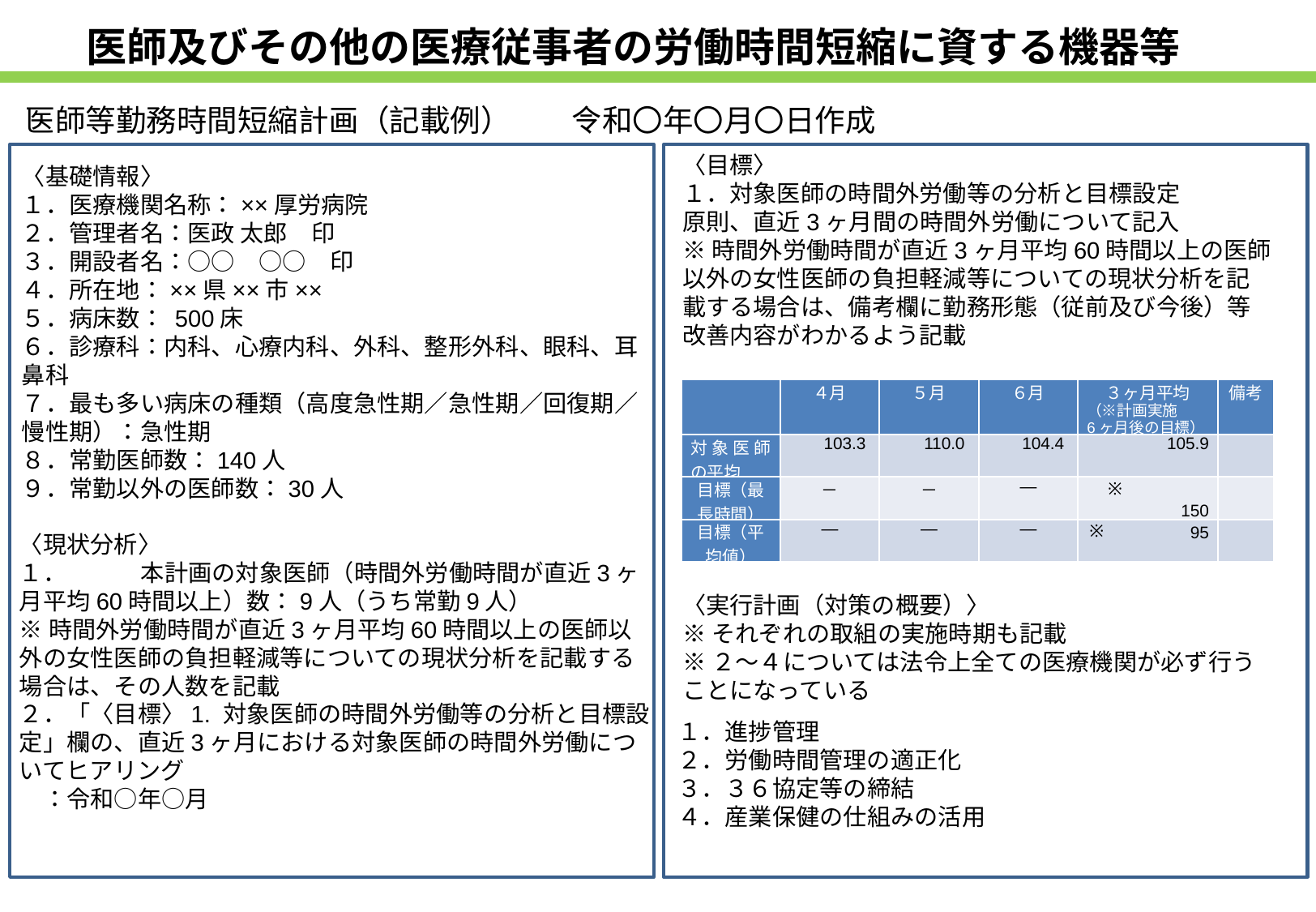

医師及びその他の医療従事者の労働時間短縮に資する機器等

医師等勤務時間短縮計画（記載例）　　令和〇年〇月〇日作成

〈目標〉
１．対象医師の時間外労働等の分析と目標設定
原則、直近3ヶ月間の時間外労働について記入
※時間外労働時間が直近3ヶ月平均60時間以上の医師以外の女性医師の負担軽減等についての現状分析を記載する場合は、備考欄に勤務形態（従前及び今後）等改善内容がわかるよう記載
〈基礎情報〉
１．医療機関名称：××厚労病院
２．管理者名：医政 太郎　印
３．開設者名：○○　○○　印
４．所在地：××県××市××
５．病床数： 500床
６．診療科：内科、心療内科、外科、整形外科、眼科、耳鼻科
７．最も多い病床の種類（高度急性期／急性期／回復期／慢性期）：急性期
８．常勤医師数：140人
９．常勤以外の医師数：30人
|  | ４月 | ５月 | ６月 | ３ヶ月平均 （※計画実施 6ヶ月後の目標） | 備考 |
| --- | --- | --- | --- | --- | --- |
| 対象医師の平均 | 103.3 | 110.0 | 104.4 | 105.9 |  |
| 目標（最長時間） | － | － | ― | 150 |  |
| 目標（平均値） | ― | ― | ― | 95 |  |
〈現状分析〉
１．	本計画の対象医師（時間外労働時間が直近3ヶ月平均60時間以上）数：9人（うち常勤9人）
※時間外労働時間が直近3ヶ月平均60時間以上の医師以外の女性医師の負担軽減等についての現状分析を記載する場合は、その人数を記載
２．「〈目標〉1. 対象医師の時間外労働等の分析と目標設定」欄の、直近3ヶ月における対象医師の時間外労働についてヒアリング
　：令和○年○月
〈実行計画（対策の概要）〉
※それぞれの取組の実施時期も記載
※２～４については法令上全ての医療機関が必ず行うことになっている
１．進捗管理
２．労働時間管理の適正化
３．３６協定等の締結
４．産業保健の仕組みの活用